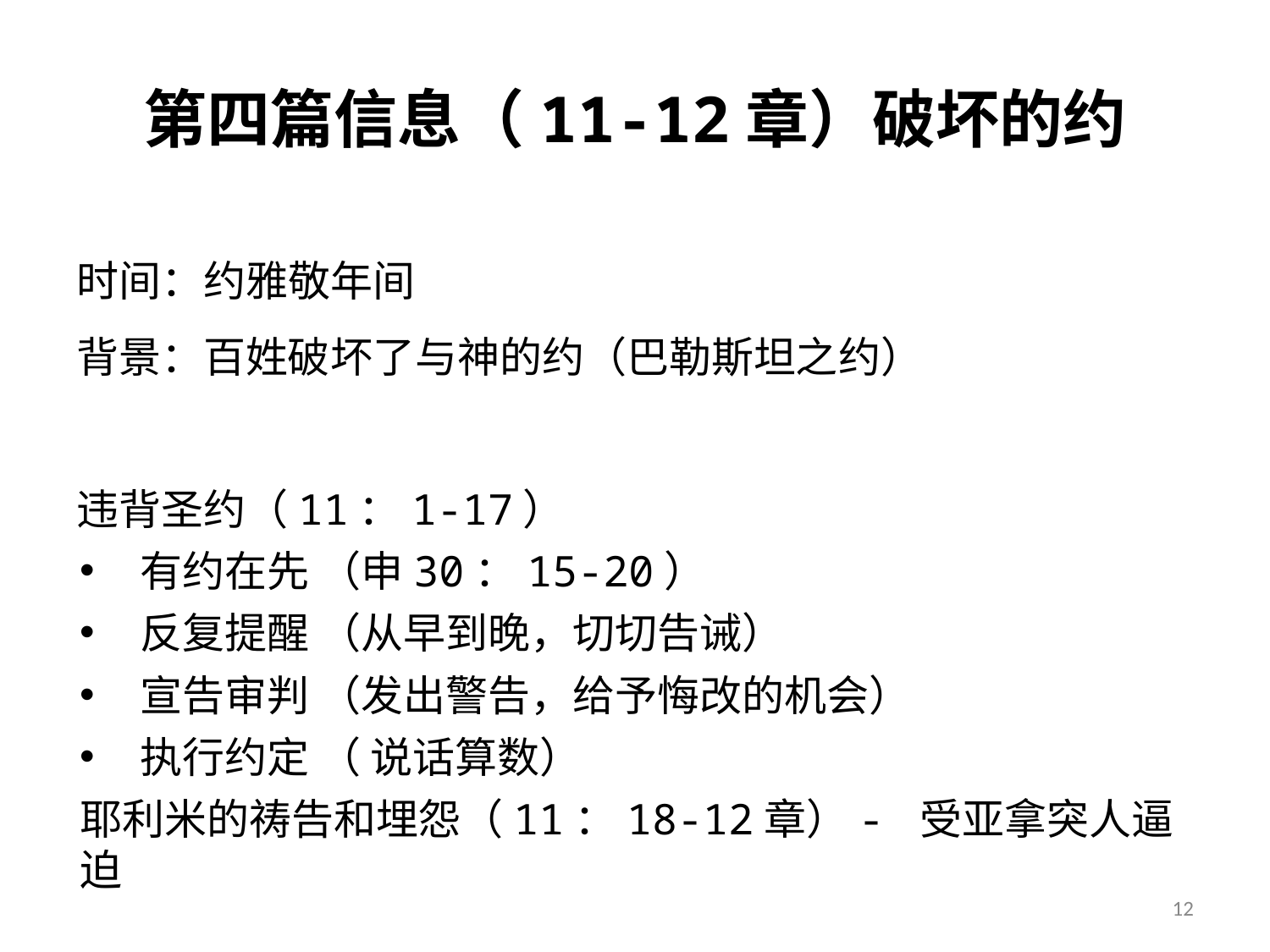

# 第四篇信息（11-12章）破坏的约
时间：约雅敬年间
背景：百姓破坏了与神的约（巴勒斯坦之约）

违背圣约（11：1-17）
有约在先 （申30：15-20）
反复提醒 （从早到晚，切切告诫）
宣告审判 （发出警告，给予悔改的机会）
执行约定 （ 说话算数）
耶利米的祷告和埋怨（11：18-12章）- 受亚拿突人逼迫
12